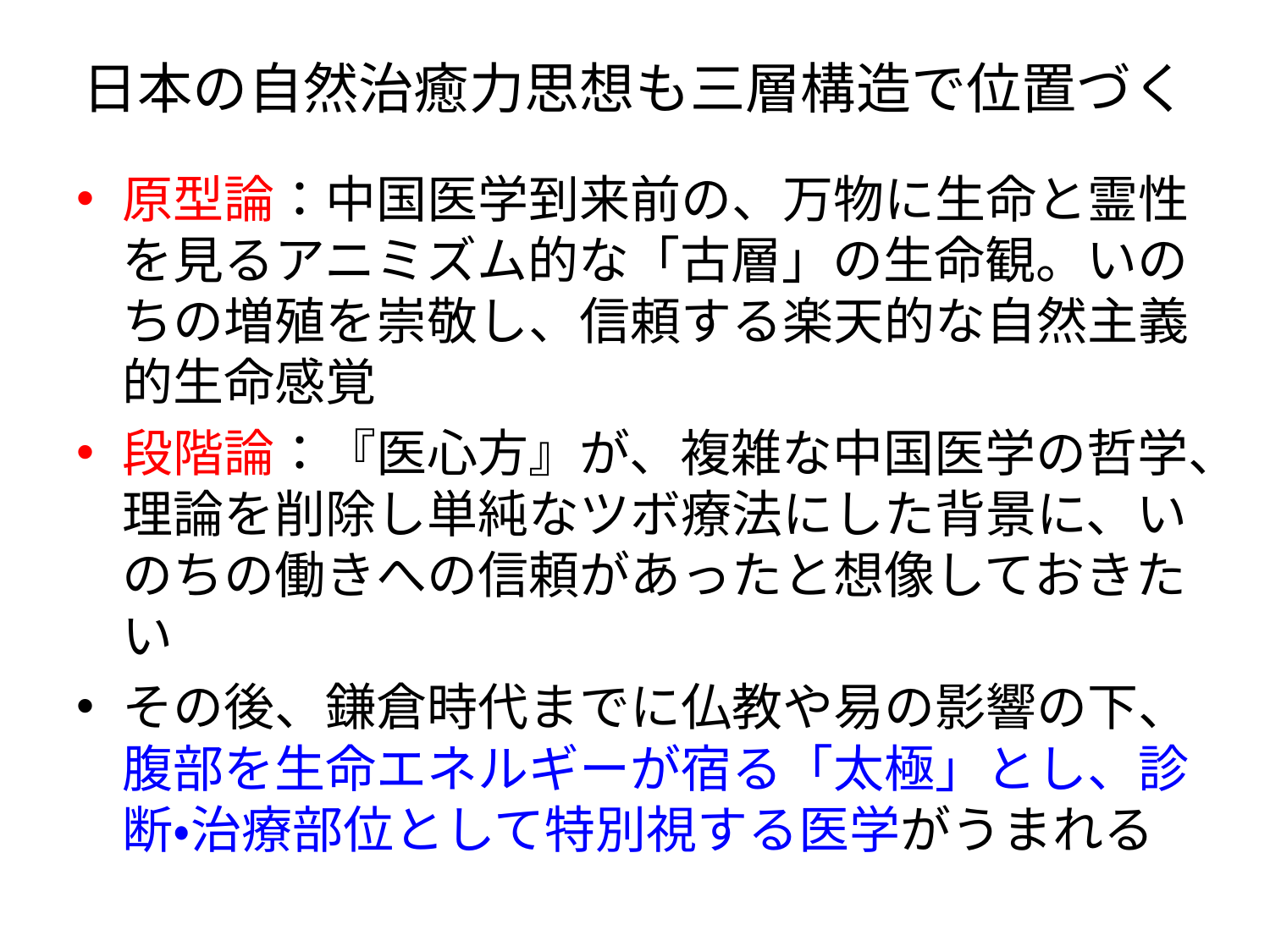

# 日本の自然治癒力思想も三層構造で位置づく
原型論：中国医学到来前の、万物に生命と霊性を見るアニミズム的な「古層」の生命観。いのちの増殖を崇敬し、信頼する楽天的な自然主義的生命感覚
段階論：『医心方』が、複雑な中国医学の哲学、理論を削除し単純なツボ療法にした背景に、いのちの働きへの信頼があったと想像しておきたい
その後、鎌倉時代までに仏教や易の影響の下、腹部を生命エネルギーが宿る「太極」とし、診断・治療部位として特別視する医学がうまれる